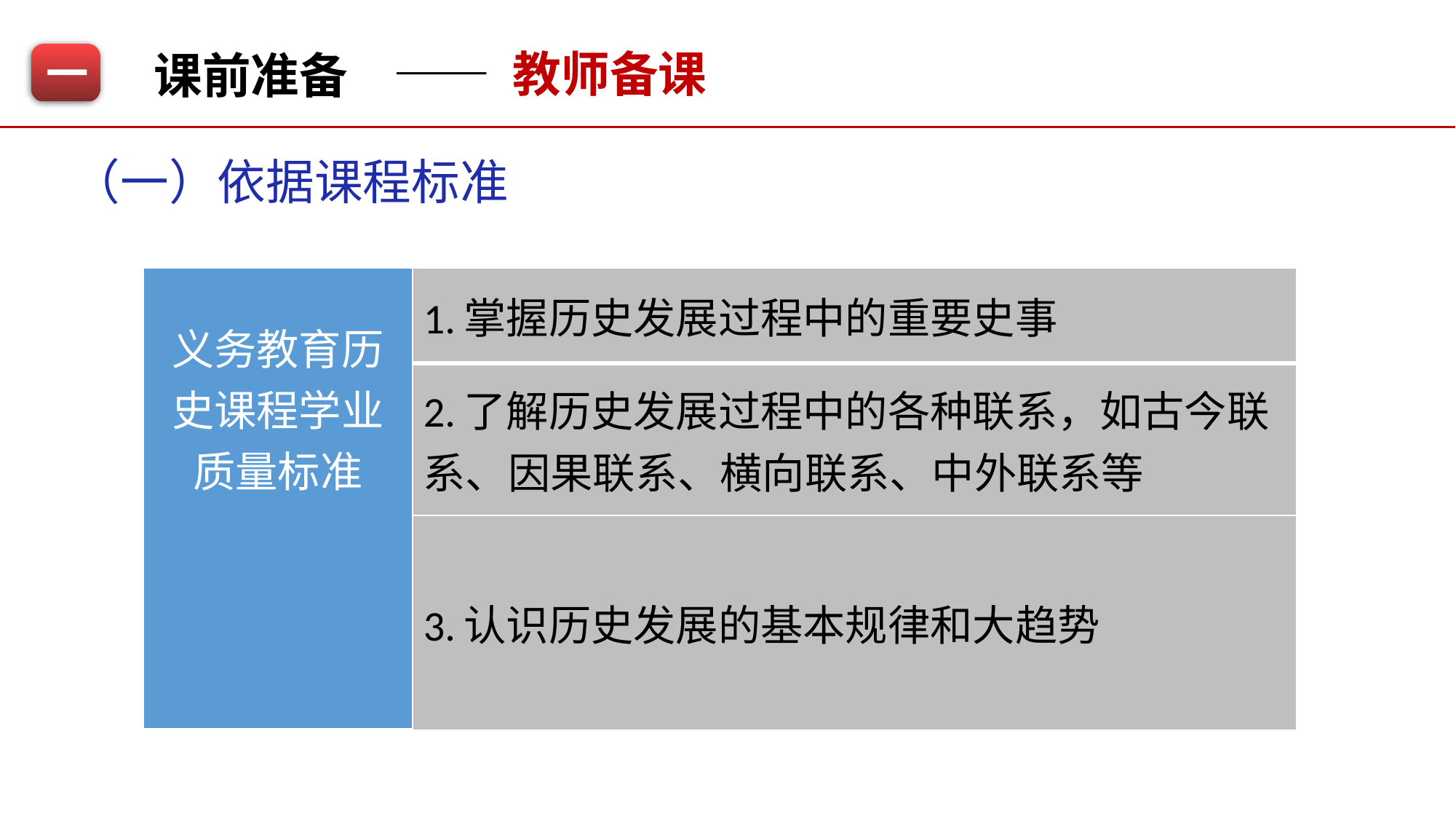

—— 教师备课
课前准备
一
（一）依据课程标准
| 义务教育历史课程学业质量标准 | 1.掌握历史发展过程中的重要史事 |
| --- | --- |
|  | 2.了解历史发展过程中的各种联系，如古今联系、因果联系、横向联系、中外联系等 |
|  | 3.认识历史发展的基本规律和大趋势 |